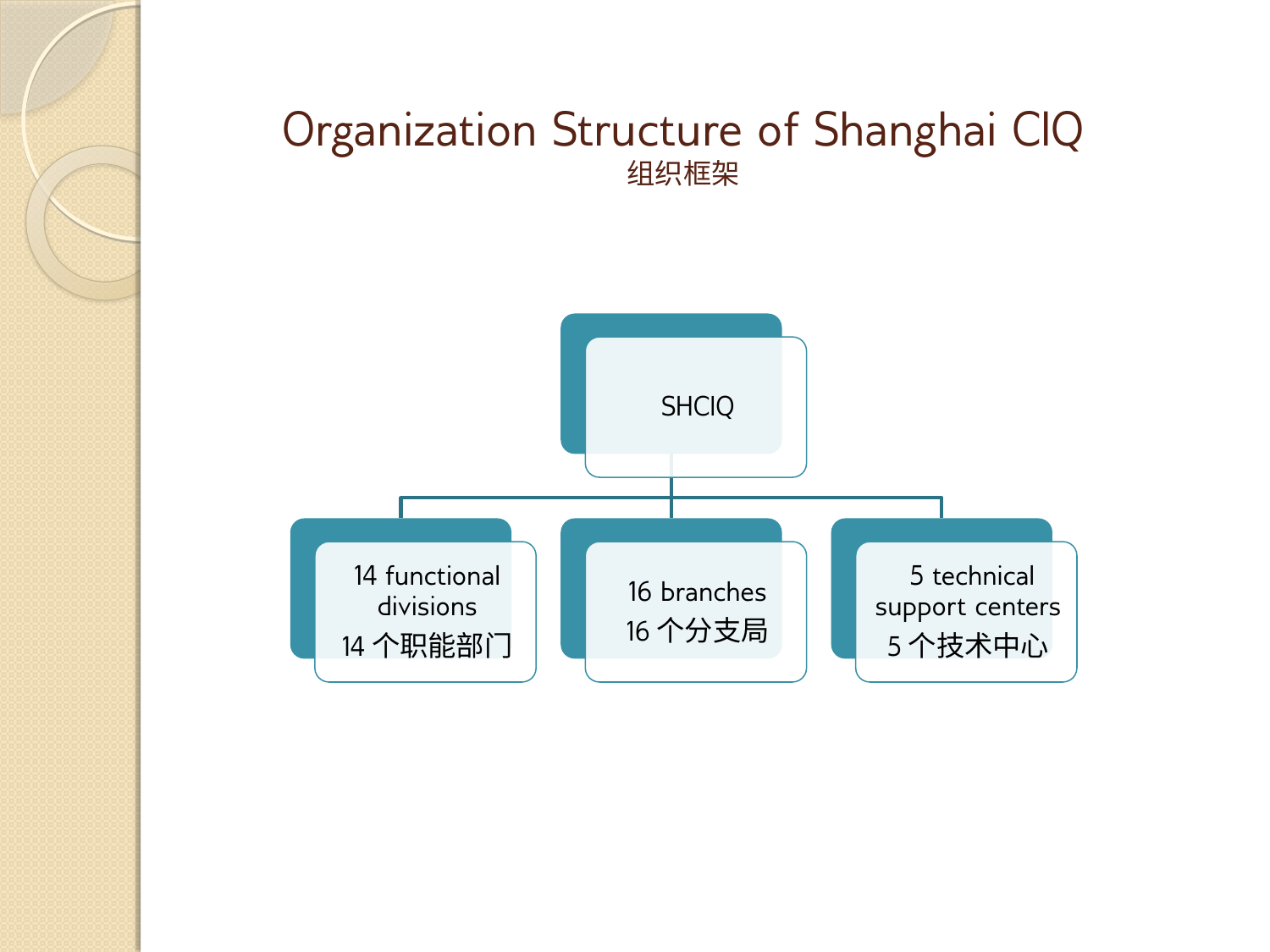

# Organization Structure of Shanghai CIQ 组织框架
SHCIQ
14 functional divisions
14个职能部门
16 branches
16个分支局
 5 technical support centers
5个技术中心